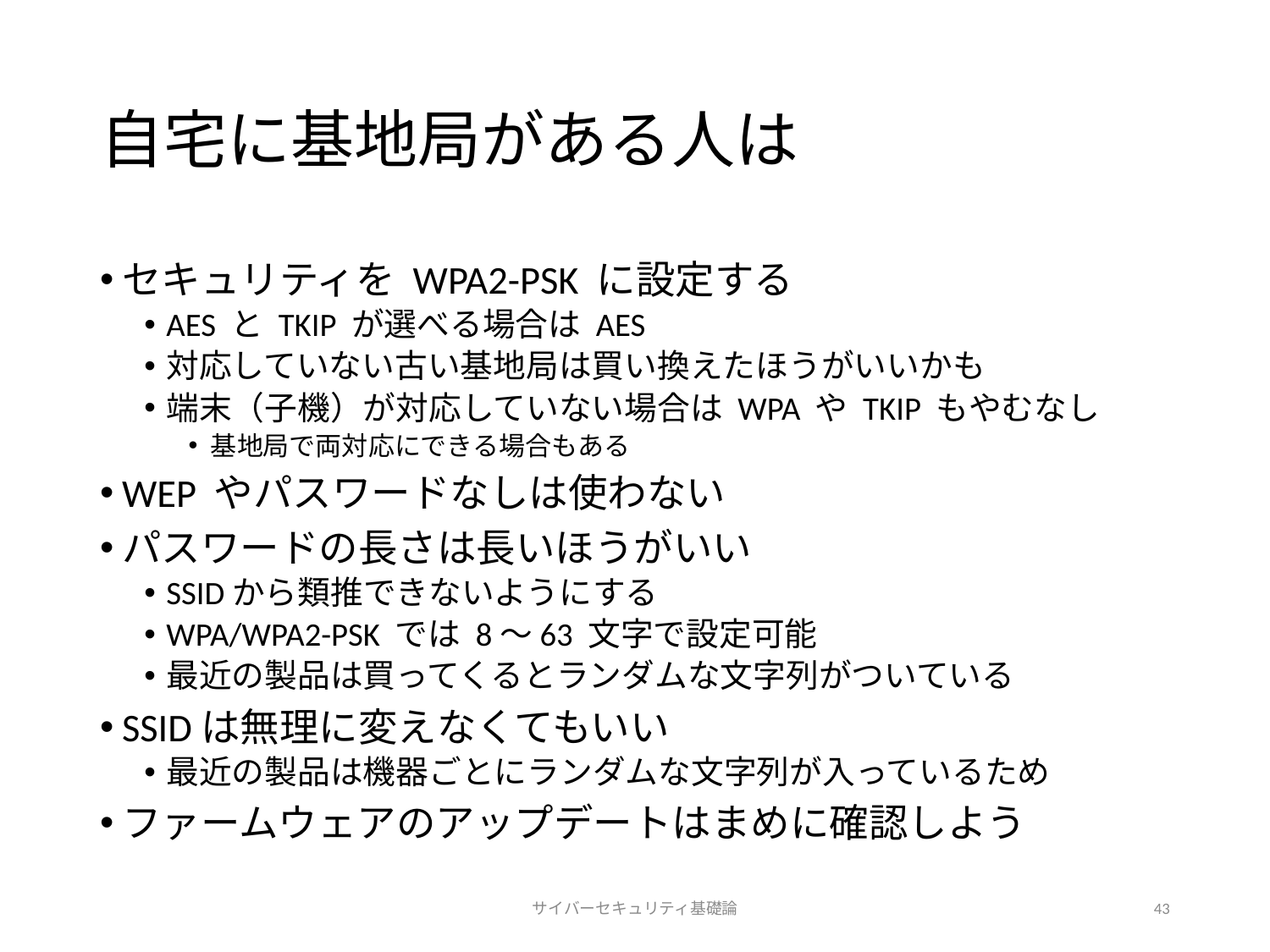

# 自宅に基地局がある人は
セキュリティを WPA2-PSK に設定する
AES と TKIP が選べる場合は AES
対応していない古い基地局は買い換えたほうがいいかも
端末（子機）が対応していない場合は WPA や TKIP もやむなし
基地局で両対応にできる場合もある
WEP やパスワードなしは使わない
パスワードの長さは長いほうがいい
SSIDから類推できないようにする
WPA/WPA2-PSK では 8～63 文字で設定可能
最近の製品は買ってくるとランダムな文字列がついている
SSIDは無理に変えなくてもいい
最近の製品は機器ごとにランダムな文字列が入っているため
ファームウェアのアップデートはまめに確認しよう
サイバーセキュリティ基礎論
43